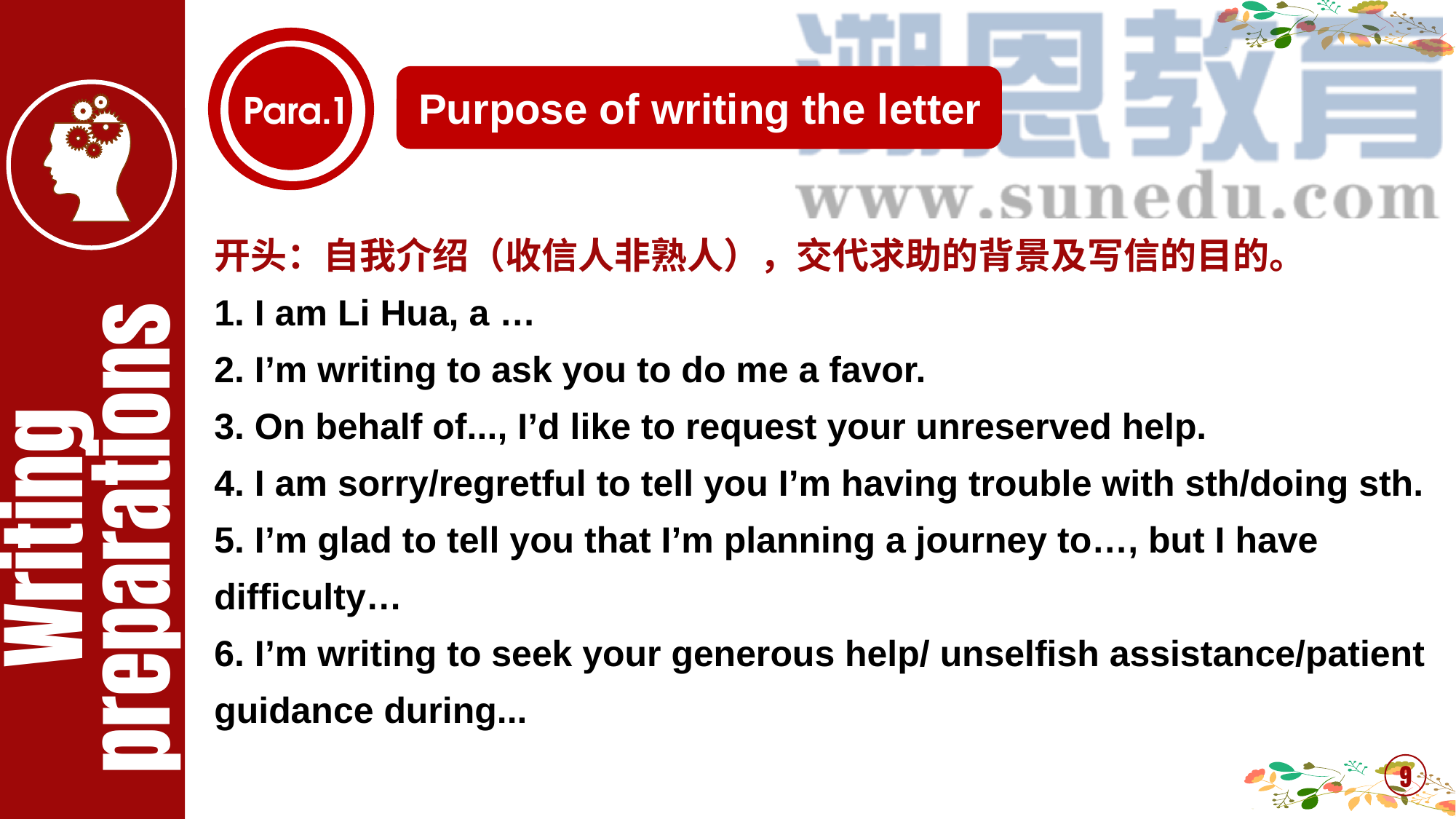

Purpose of writing the letter

Para.1

开头：自我介绍（收信人非熟人），交代求助的背景及写信的目的。
1. I am Li Hua, a …
2. I’m writing to ask you to do me a favor.
3. On behalf of..., I’d like to request your unreserved help.
4. I am sorry/regretful to tell you I’m having trouble with sth/doing sth.
5. I’m glad to tell you that I’m planning a journey to…, but I have difficulty…
6. I’m writing to seek your generous help/ unselfish assistance/patient guidance during...
Writing preparations

9